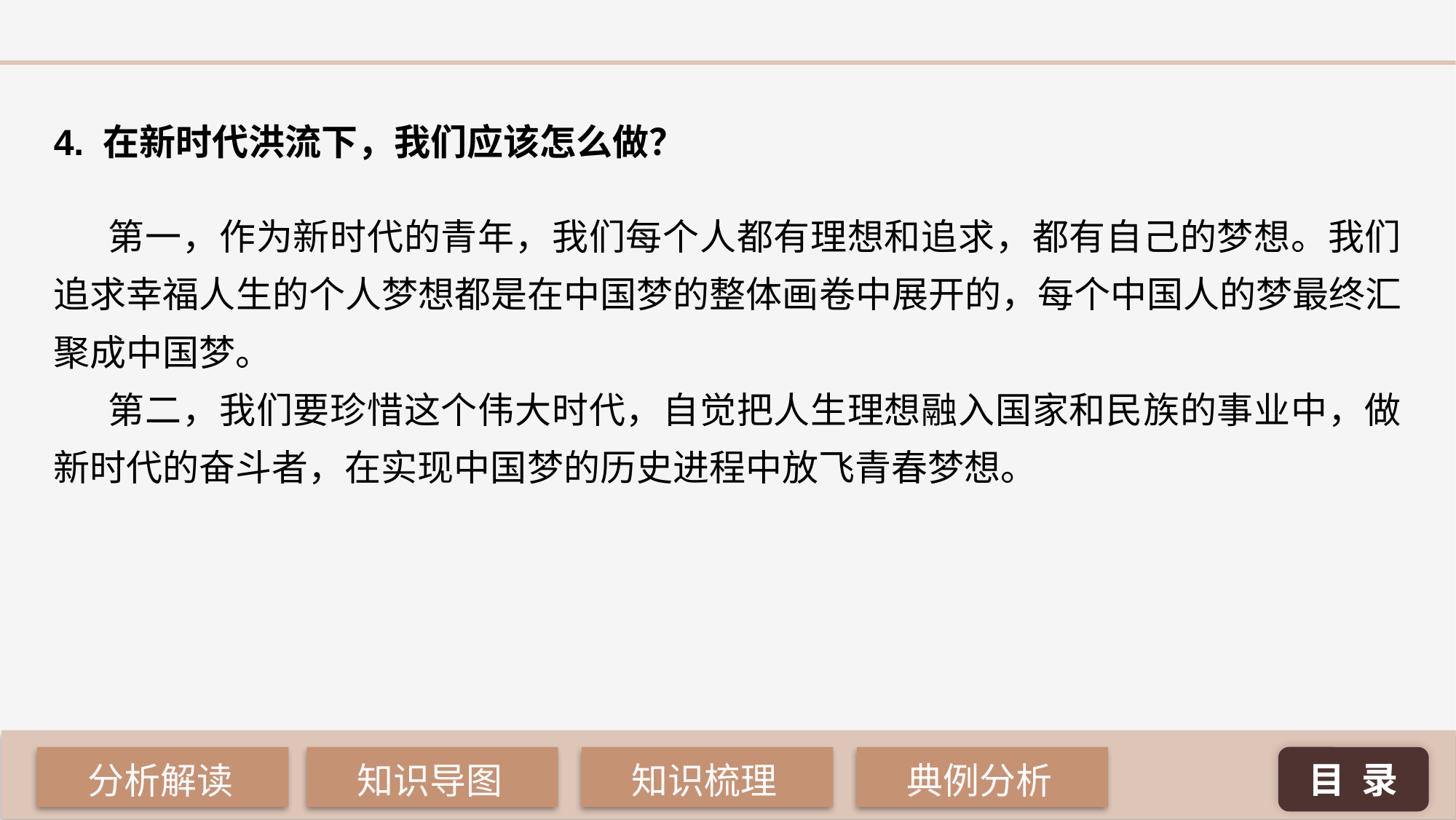

4. 在新时代洪流下，我们应该怎么做？
第一，作为新时代的青年，我们每个人都有理想和追求，都有自己的梦想。我们追求幸福人生的个人梦想都是在中国梦的整体画卷中展开的，每个中国人的梦最终汇聚成中国梦。
第二，我们要珍惜这个伟大时代，自觉把人生理想融入国家和民族的事业中，做新时代的奋斗者，在实现中国梦的历史进程中放飞青春梦想。